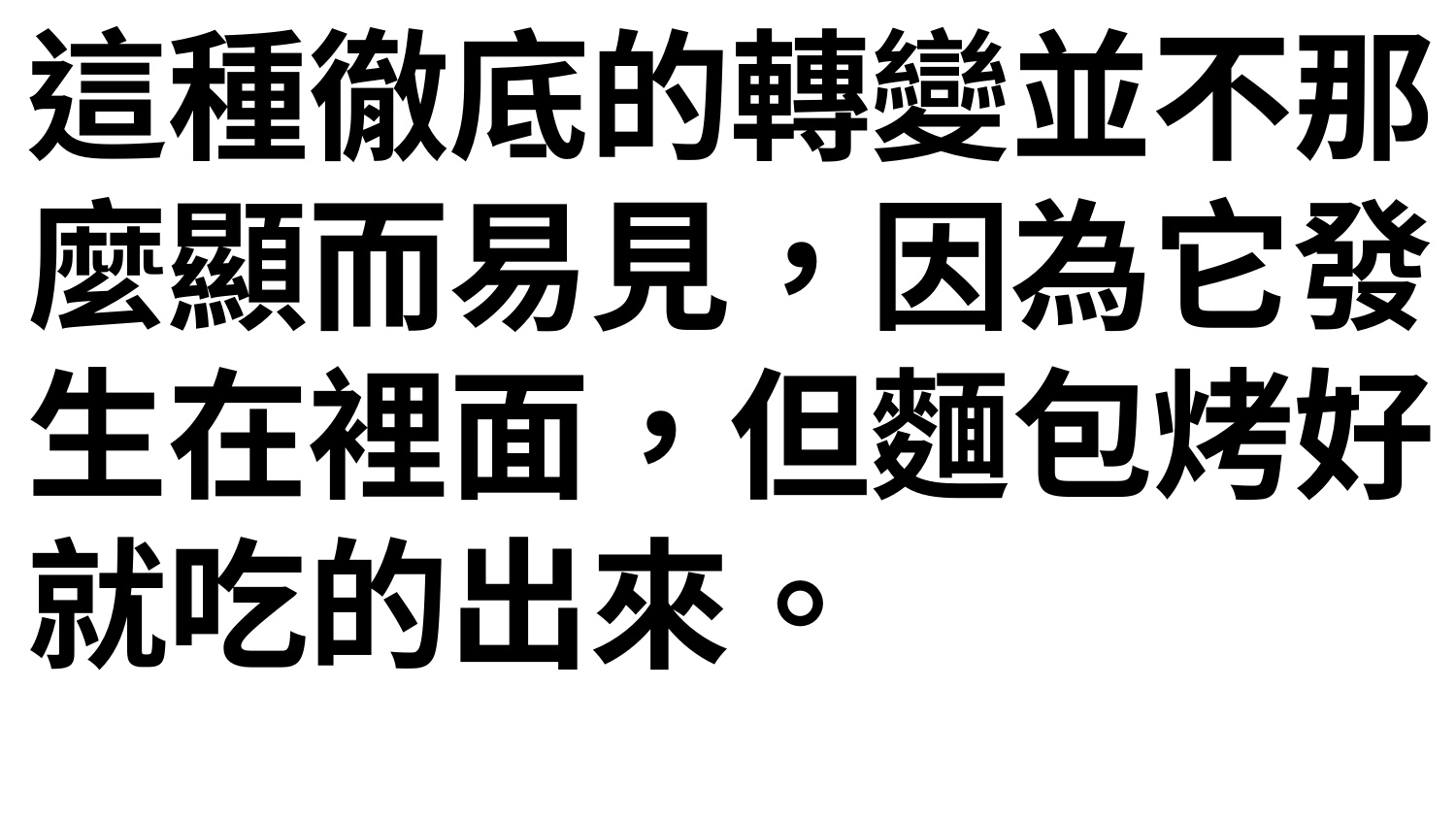

這種徹底的轉變並不那麼顯而易見，因為它發生在裡面，但麵包烤好就吃的出來。